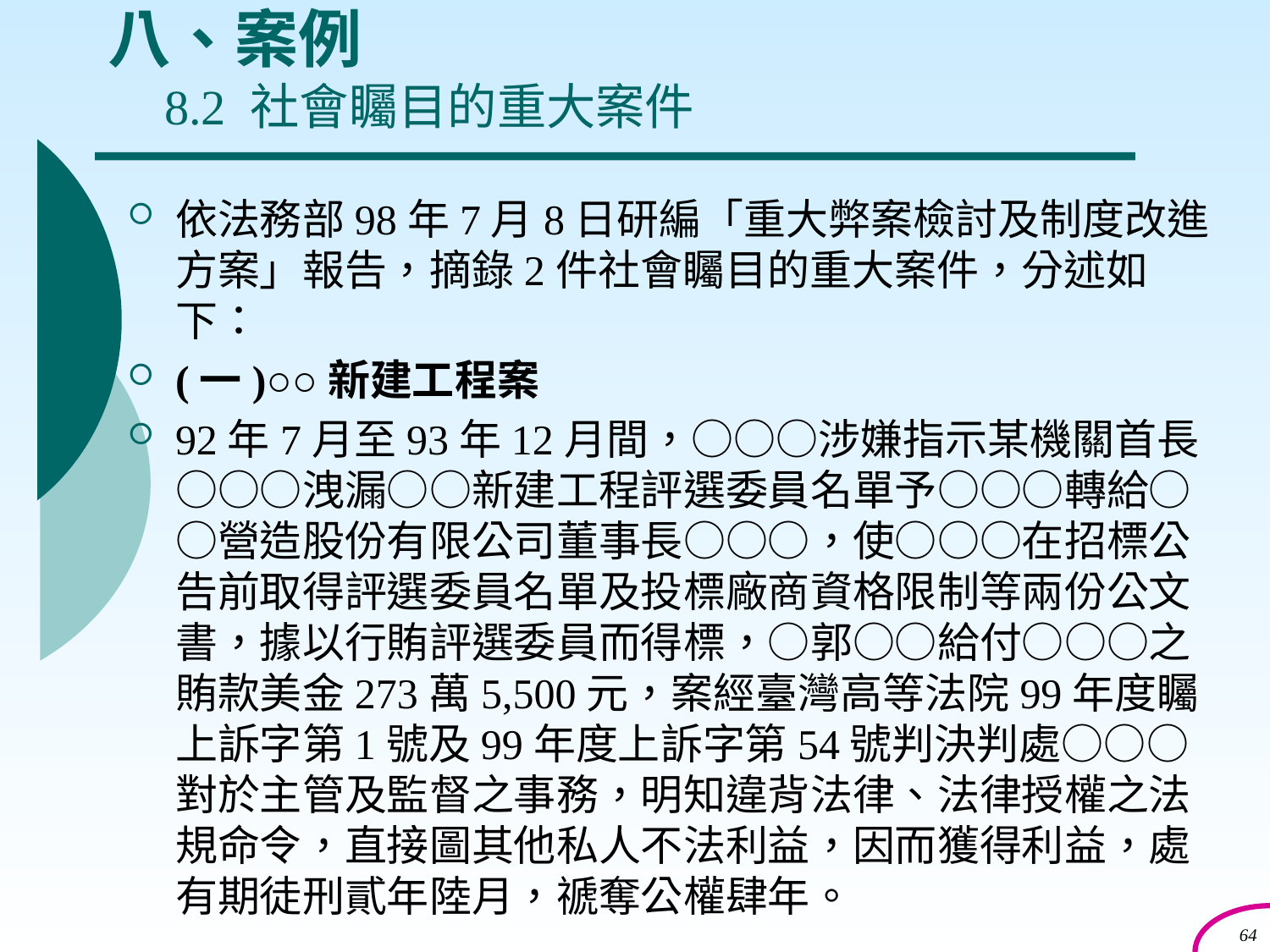

# 八、案例 8.2 社會矚目的重大案件
依法務部98年7月8日研編「重大弊案檢討及制度改進方案」報告，摘錄2件社會矚目的重大案件，分述如下：
(一)○○新建工程案
92年7月至93年12月間，○○○涉嫌指示某機關首長○○○洩漏○○新建工程評選委員名單予○○○轉給○○營造股份有限公司董事長○○○，使○○○在招標公告前取得評選委員名單及投標廠商資格限制等兩份公文書，據以行賄評選委員而得標，○郭○○給付○○○之賄款美金273萬5,500元，案經臺灣高等法院99年度矚上訴字第1號及99年度上訴字第54號判決判處○○○對於主管及監督之事務，明知違背法律、法律授權之法規命令，直接圖其他私人不法利益，因而獲得利益，處有期徒刑貳年陸月，禠奪公權肆年。
64